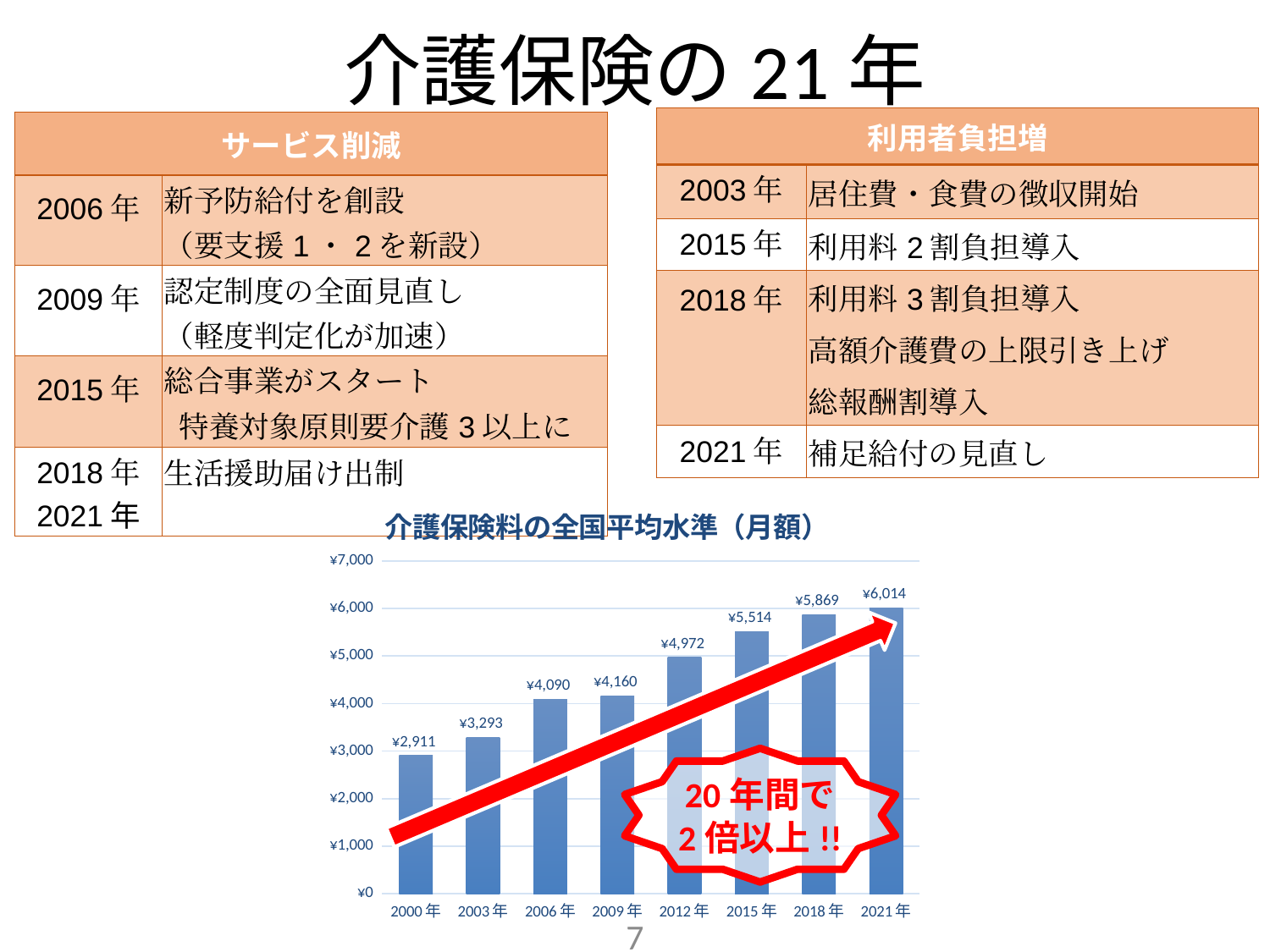

# 介護保険の21年
| 利用者負担増 |  |
| --- | --- |
| 2003年 | 居住費・食費の徴収開始 |
| 2015年 | 利用料2割負担導入 |
| 2018年 | 利用料3割負担導入 |
|  | 高額介護費の上限引き上げ |
|  | 総報酬割導入 |
| 2021年 | 補足給付の見直し |
| サービス削減 |  |
| --- | --- |
| 2006年 | 新予防給付を創設 |
|  | （要支援1・2を新設） |
| 2009年 | 認定制度の全面見直し |
|  | （軽度判定化が加速） |
| 2015年 | 総合事業がスタート |
|  | 特養対象原則要介護3以上に |
| 2018年 2021年 | 生活援助届け出制 |

### Chart: 介護保険料の全国平均水準（月額）

| Category |  |
|---|---|
| 2000年 | 2911.0 |
| 2003年 | 3293.0 |
| 2006年 | 4090.0 |
| 2009年 | 4160.0 |
| 2012年 | 4972.0 |
| 2015年 | 5514.0 |
| 2018年 | 5869.0 |
| 2021年 | 6014.0 |
20年間で
2倍以上!!
7